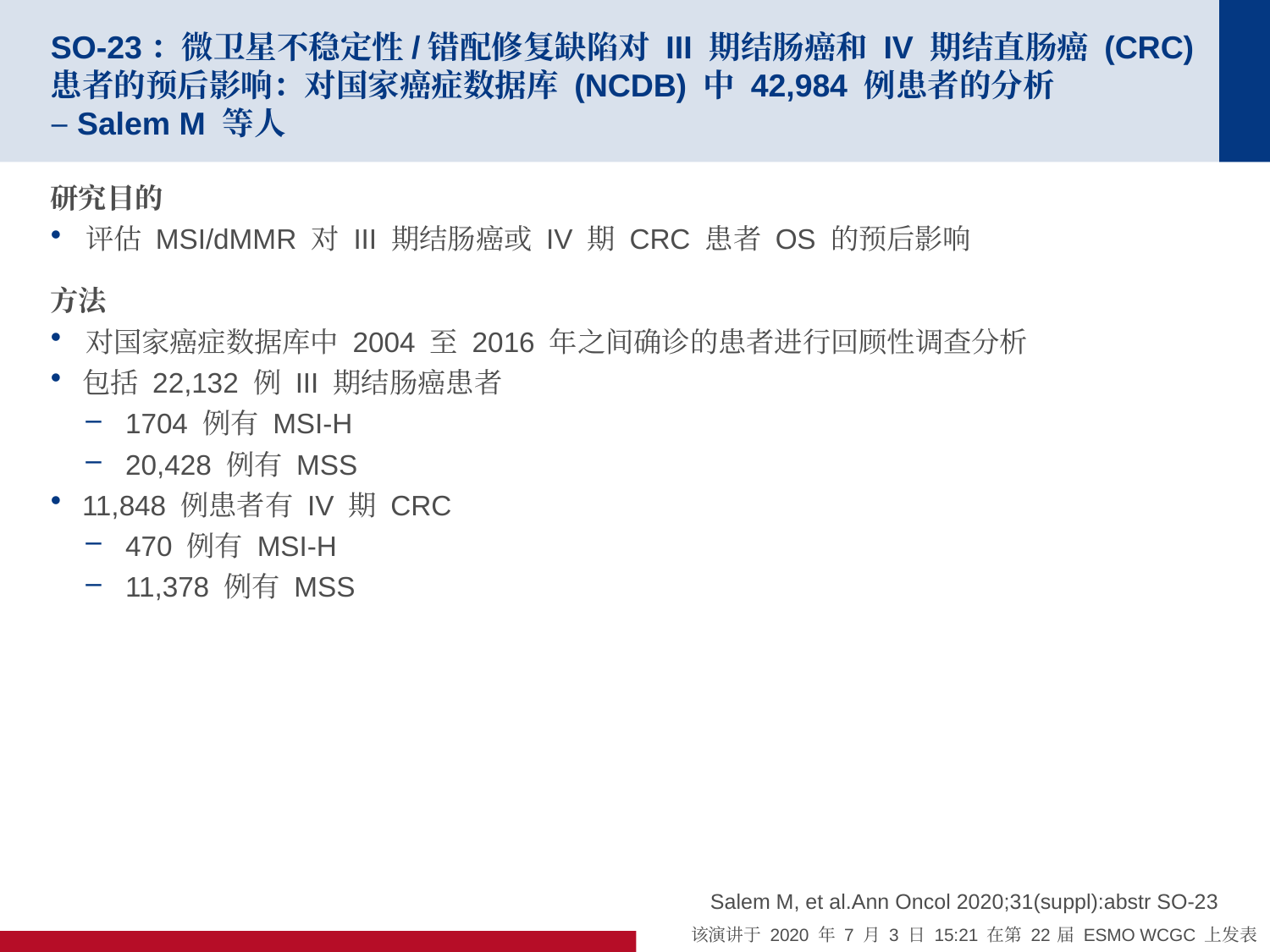

# SO-23：微卫星不稳定性/错配修复缺陷对 III 期结肠癌和 IV 期结直肠癌 (CRC) 患者的预后影响：对国家癌症数据库 (NCDB) 中 42,984 例患者的分析 –Salem M 等人
研究目的
评估 MSI/dMMR 对 III 期结肠癌或 IV 期 CRC 患者 OS 的预后影响
方法
对国家癌症数据库中 2004 至 2016 年之间确诊的患者进行回顾性调查分析
包括 22,132 例 III 期结肠癌患者
1704 例有 MSI-H
20,428 例有 MSS
11,848 例患者有 IV 期 CRC
470 例有 MSI-H
11,378 例有 MSS

Salem M, et al.Ann Oncol 2020;31(suppl):abstr SO-23
该演讲于 2020 年 7 月 3 日 15:21 在第 22 届 ESMO WCGC 上发表